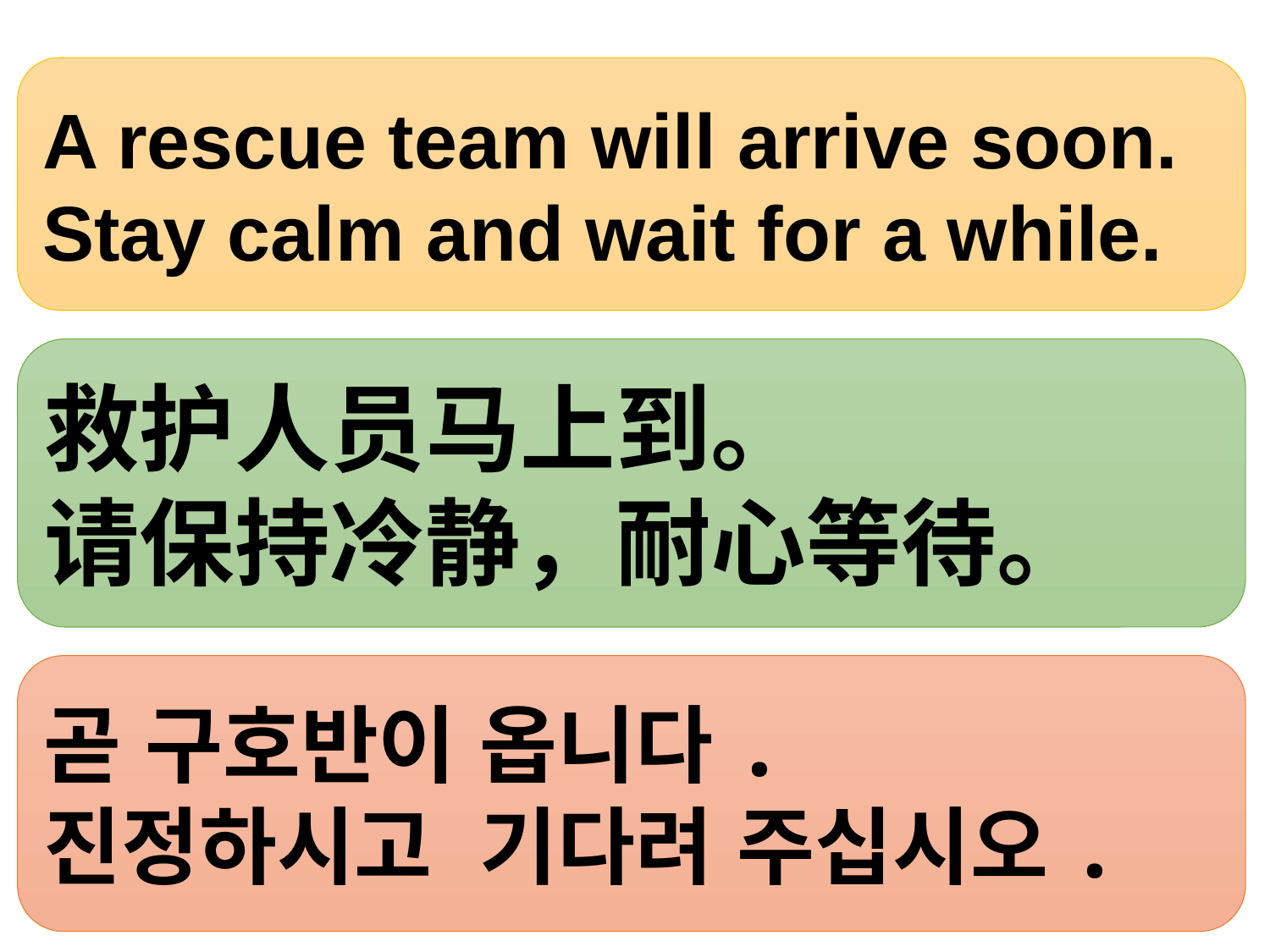

A rescue team will arrive soon. Stay calm and wait for a while.
救护人员马上到。
请保持冷静，耐心等待。
곧 구호반이 옵니다.
진정하시고  기다려 주십시오.